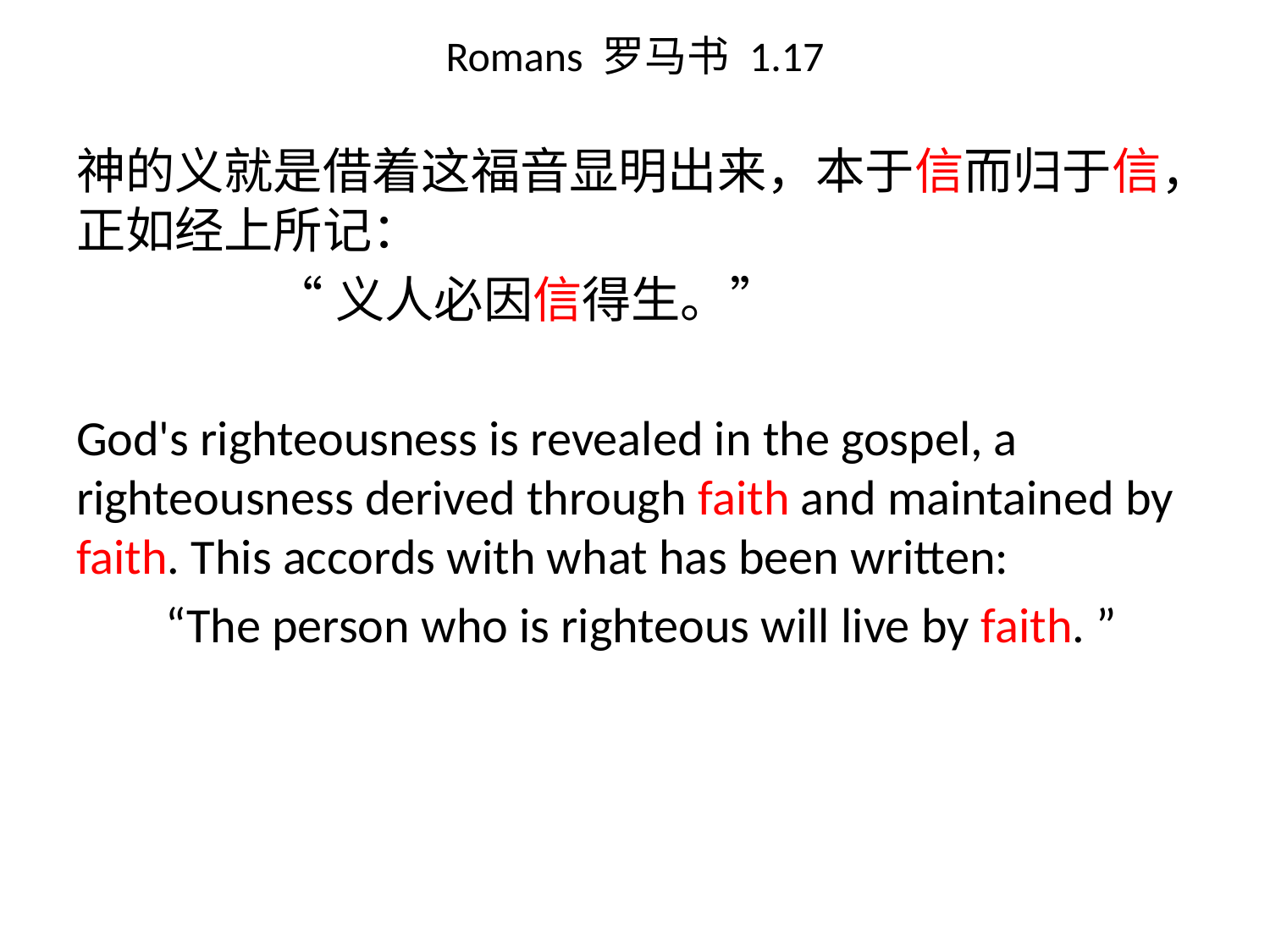

Romans 罗马书 1.17
神的义就是借着这福音显明出来，本于信而归于信，正如经上所记：
                  “义人必因信得生。”

God's righteousness is revealed in the gospel, a righteousness derived through faith and maintained by faith. This accords with what has been written:
        “The person who is righteous will live by faith. ”